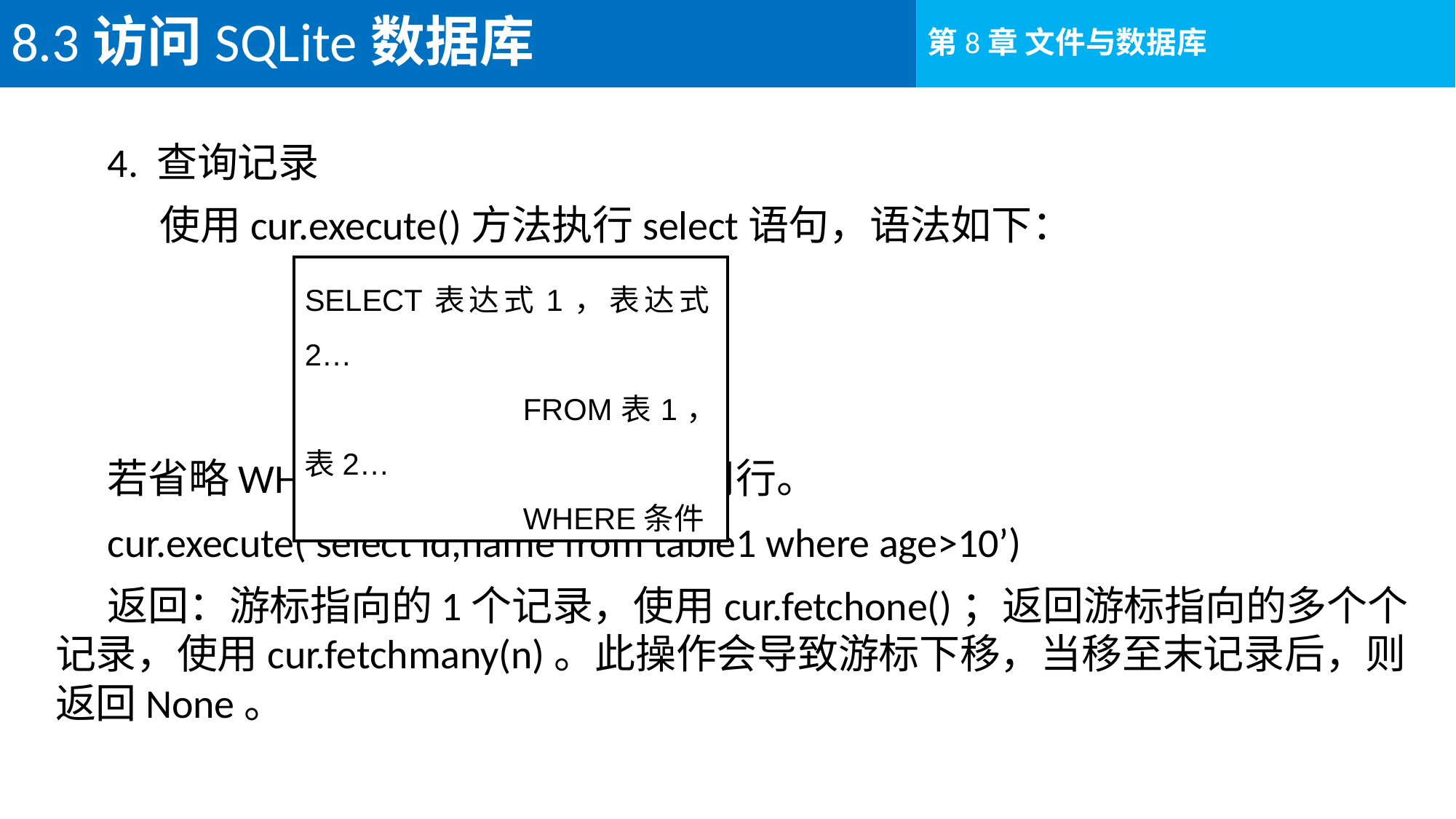

# 8.3访问SQLite数据库
4. 查询记录
	使用cur.execute()方法执行select语句，语法如下：

若省略WHERE，则查询该表的所用行。
cur.execute(‘select id,name from table1 where age>10’)
返回：游标指向的1个记录，使用cur.fetchone()；返回游标指向的多个个记录，使用cur.fetchmany(n)。此操作会导致游标下移，当移至末记录后，则返回None。
SELECT表达式1，表达式2…
		FROM表1，表2…
		WHERE条件